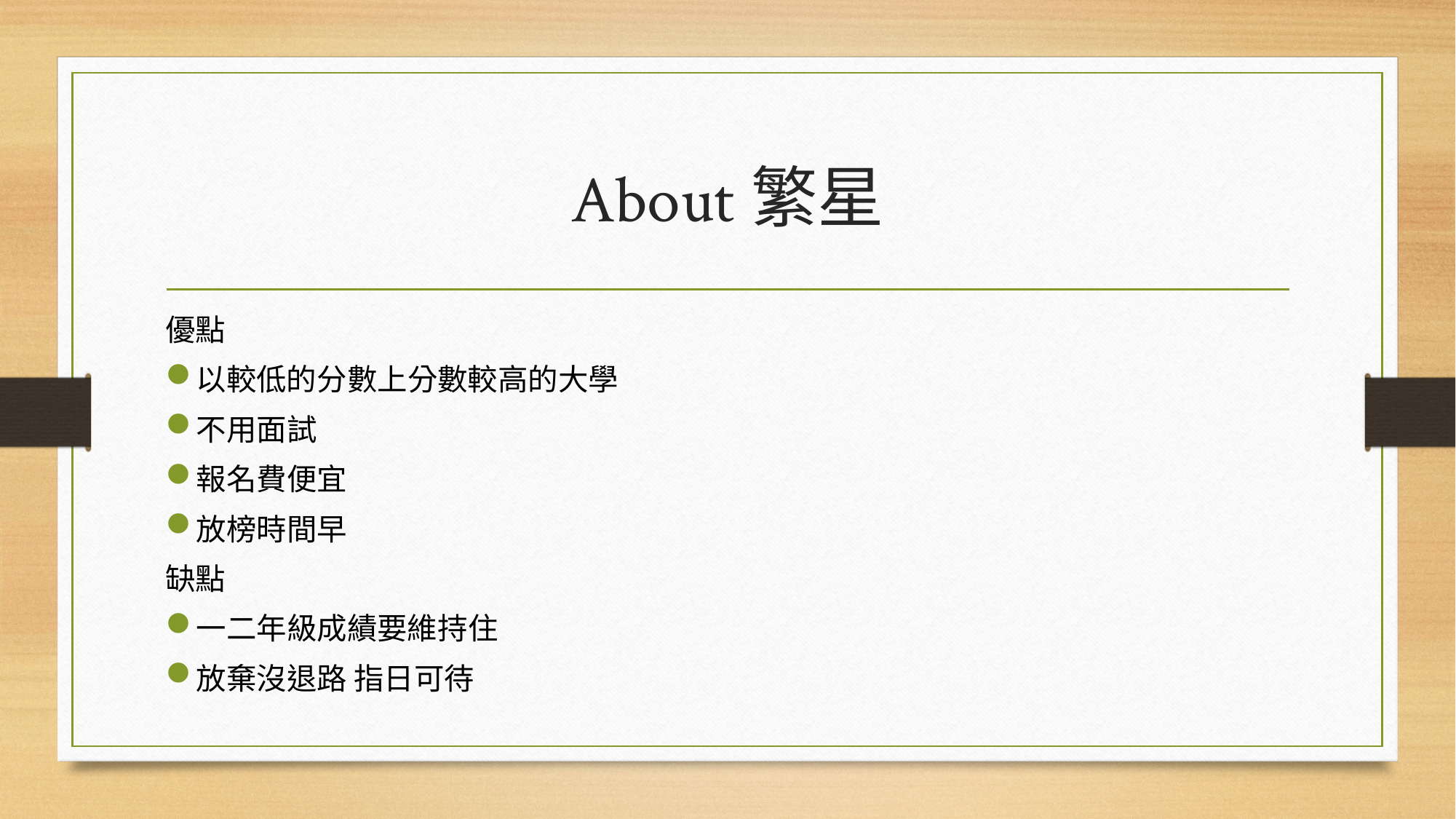

# About繁星
優點
以較低的分數上分數較高的大學
不用面試
報名費便宜
放榜時間早
缺點
一二年級成績要維持住
放棄沒退路 指日可待